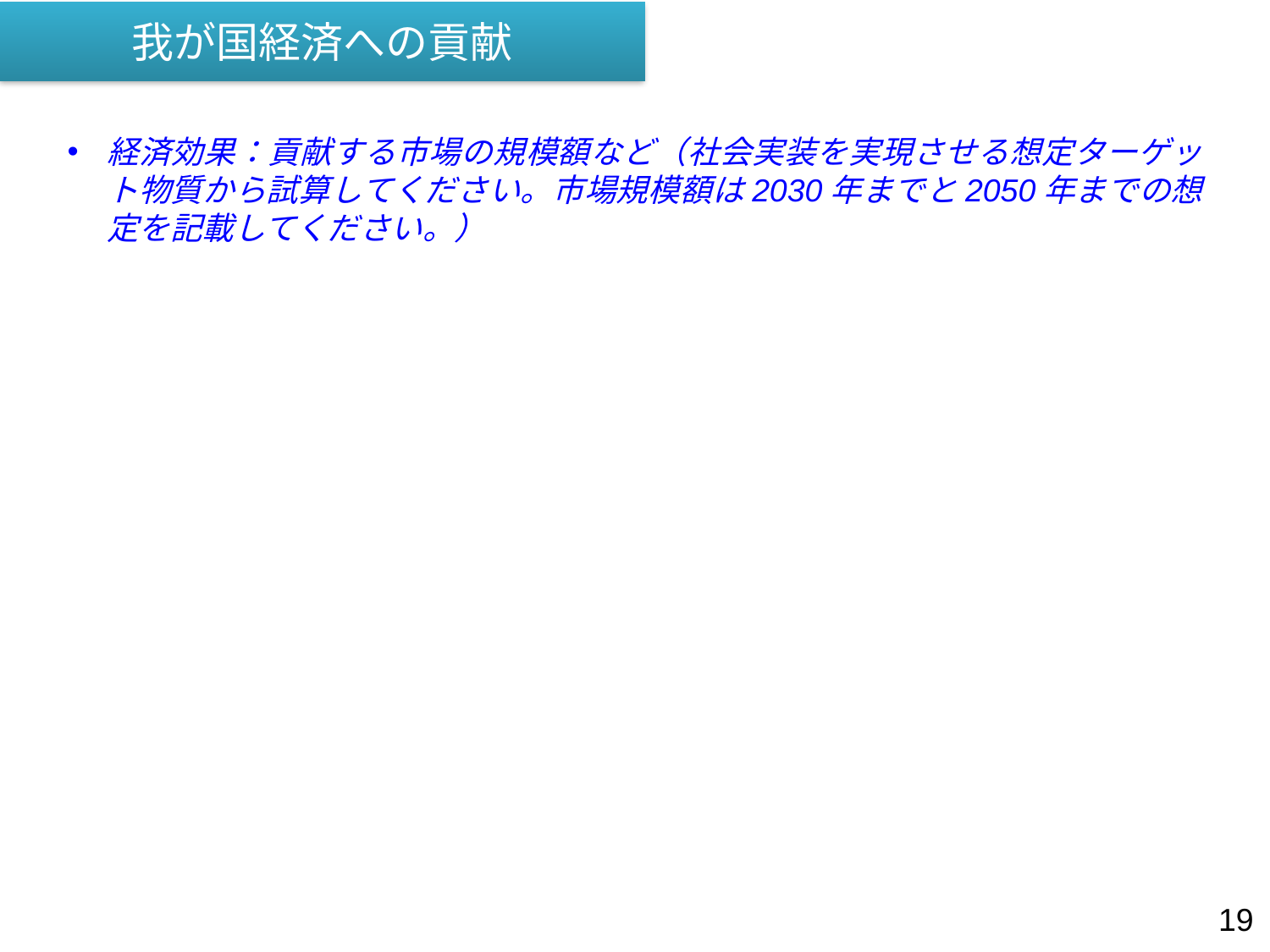

# 我が国経済への貢献
経済効果：貢献する市場の規模額など（社会実装を実現させる想定ターゲット物質から試算してください。市場規模額は2030年までと2050年までの想定を記載してください。）
19